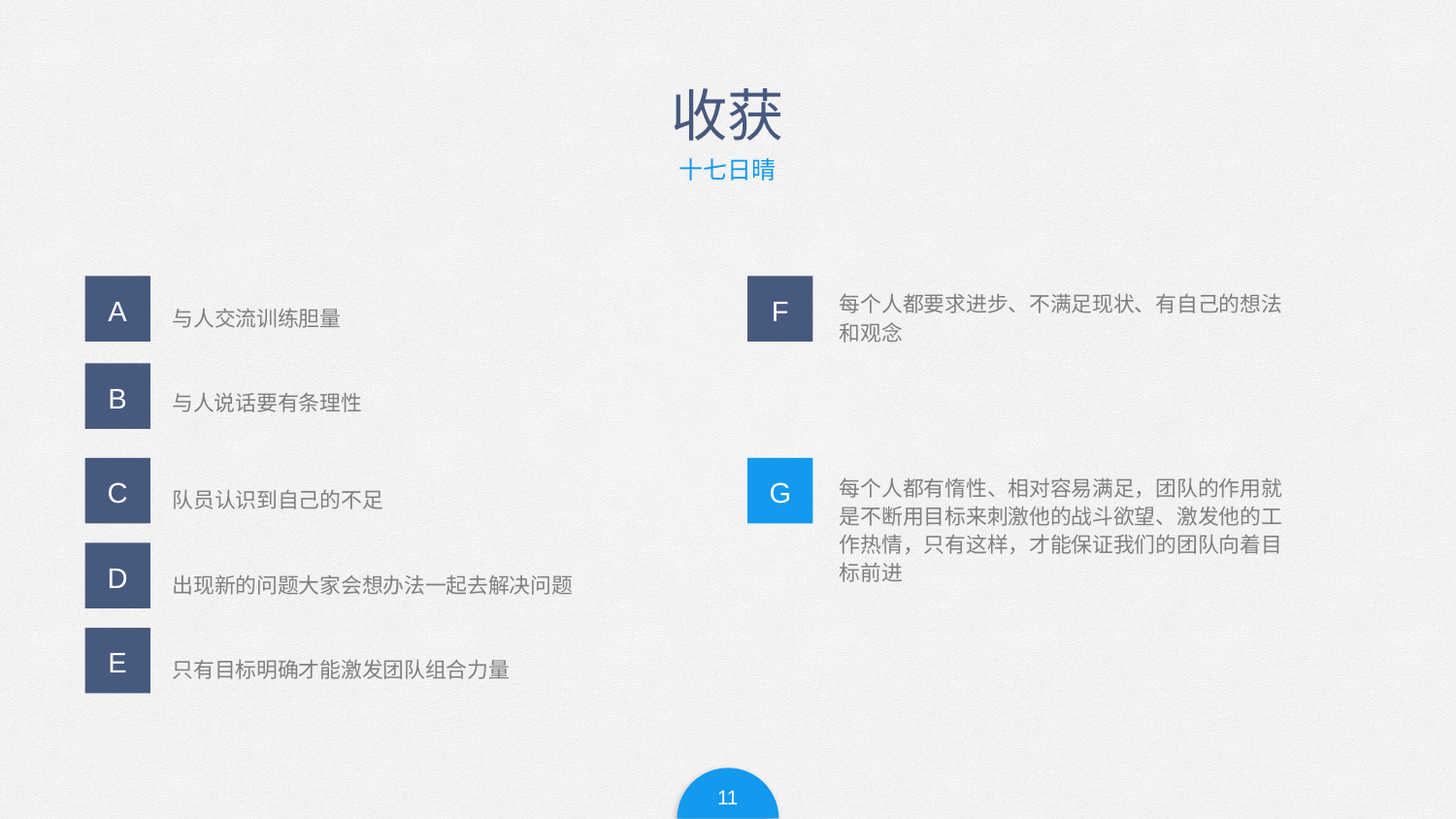

# 收获
十七日晴
A
F
与人交流训练胆量
每个人都要求进步、不满足现状、有自己的想法和观念
B
与人说话要有条理性
C
G
队员认识到自己的不足
每个人都有惰性、相对容易满足，团队的作用就是不断用目标来刺激他的战斗欲望、激发他的工作热情，只有这样，才能保证我们的团队向着目标前进
D
出现新的问题大家会想办法一起去解决问题
E
只有目标明确才能激发团队组合力量
11